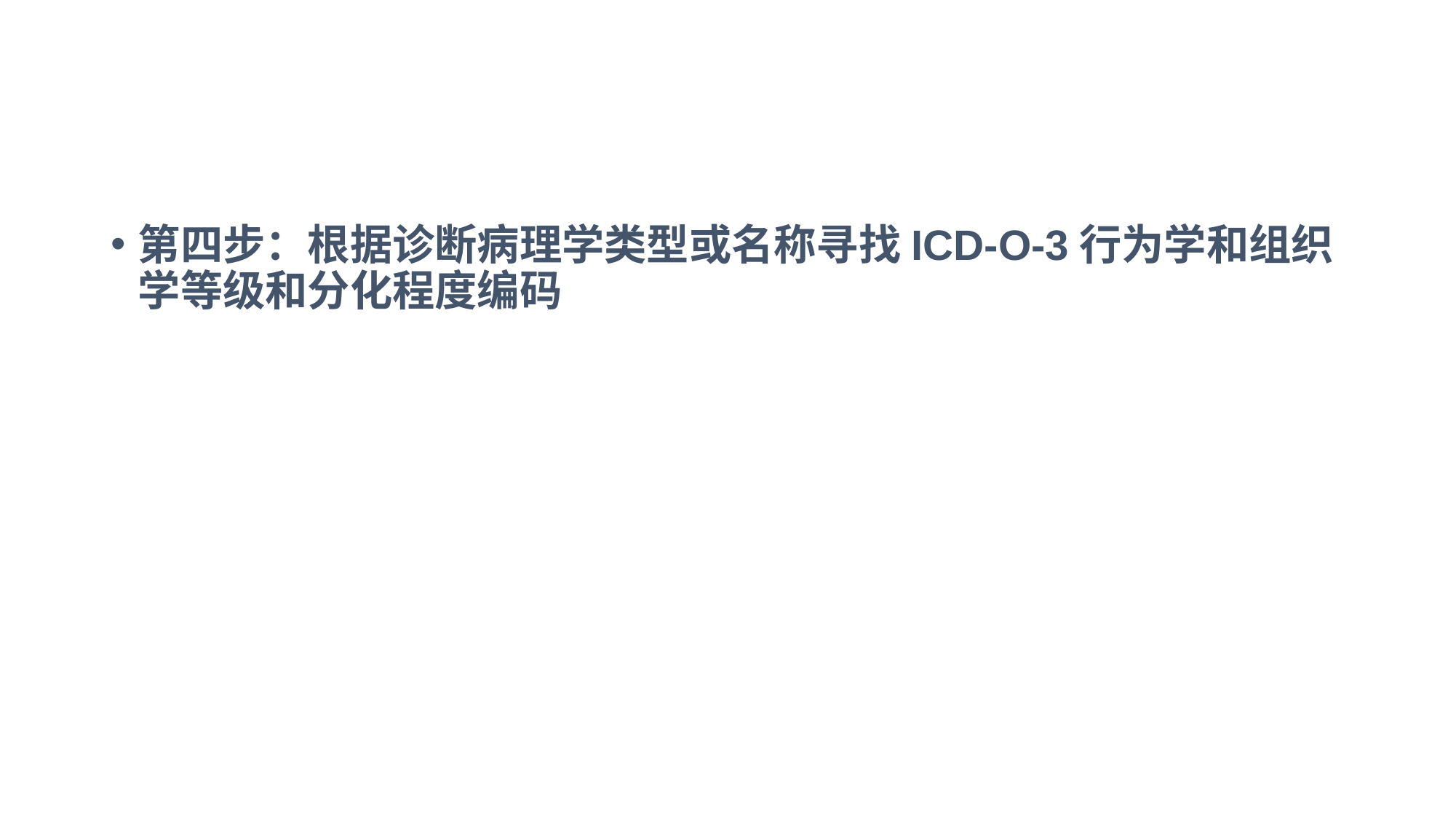

#
第四步：根据诊断病理学类型或名称寻找ICD-O-3行为学和组织学等级和分化程度编码